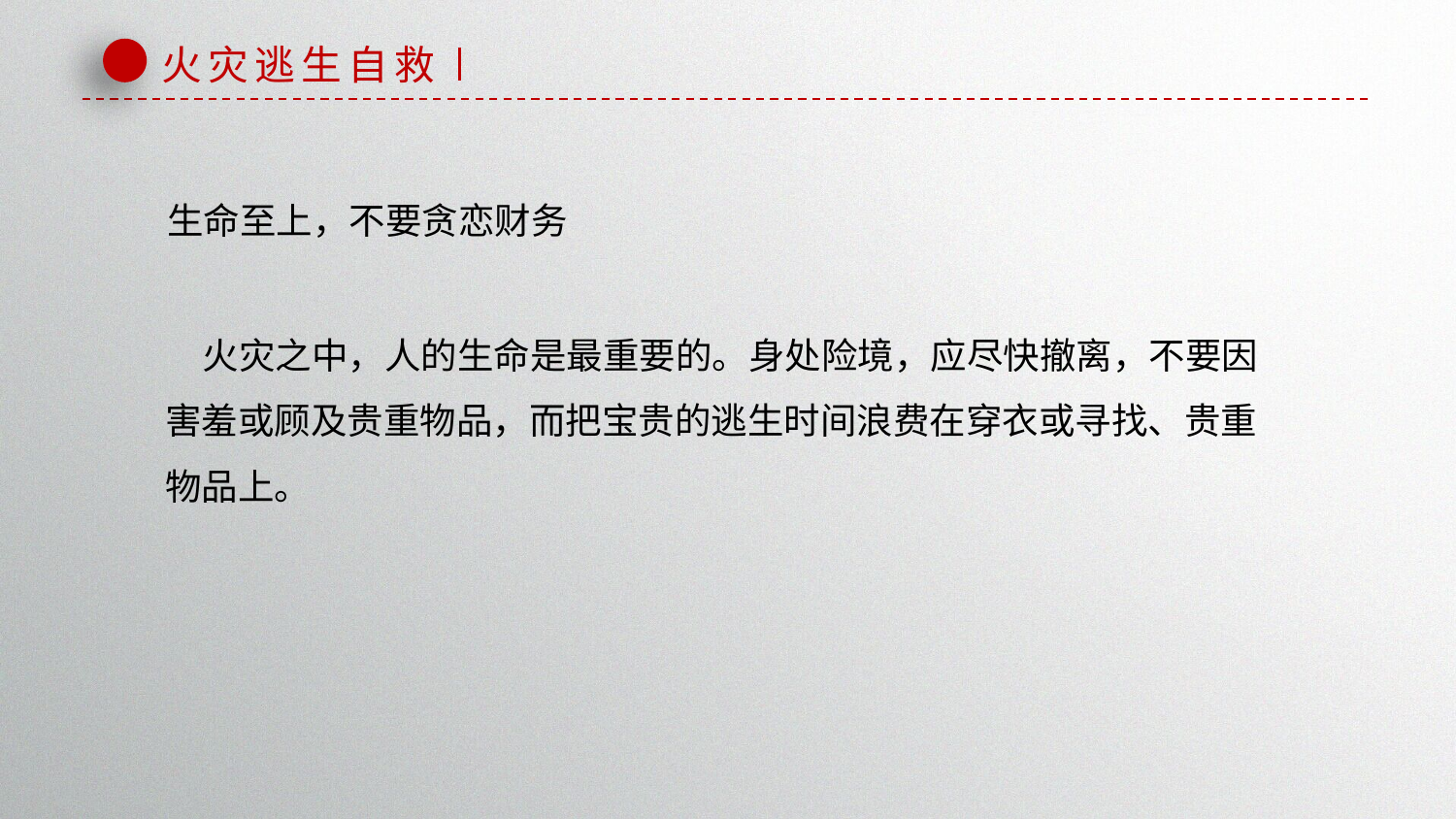

火灾逃生自救

生命至上，不要贪恋财务
    火灾之中，人的生命是最重要的。身处险境，应尽快撤离，不要因害羞或顾及贵重物品，而把宝贵的逃生时间浪费在穿衣或寻找、贵重物品上。